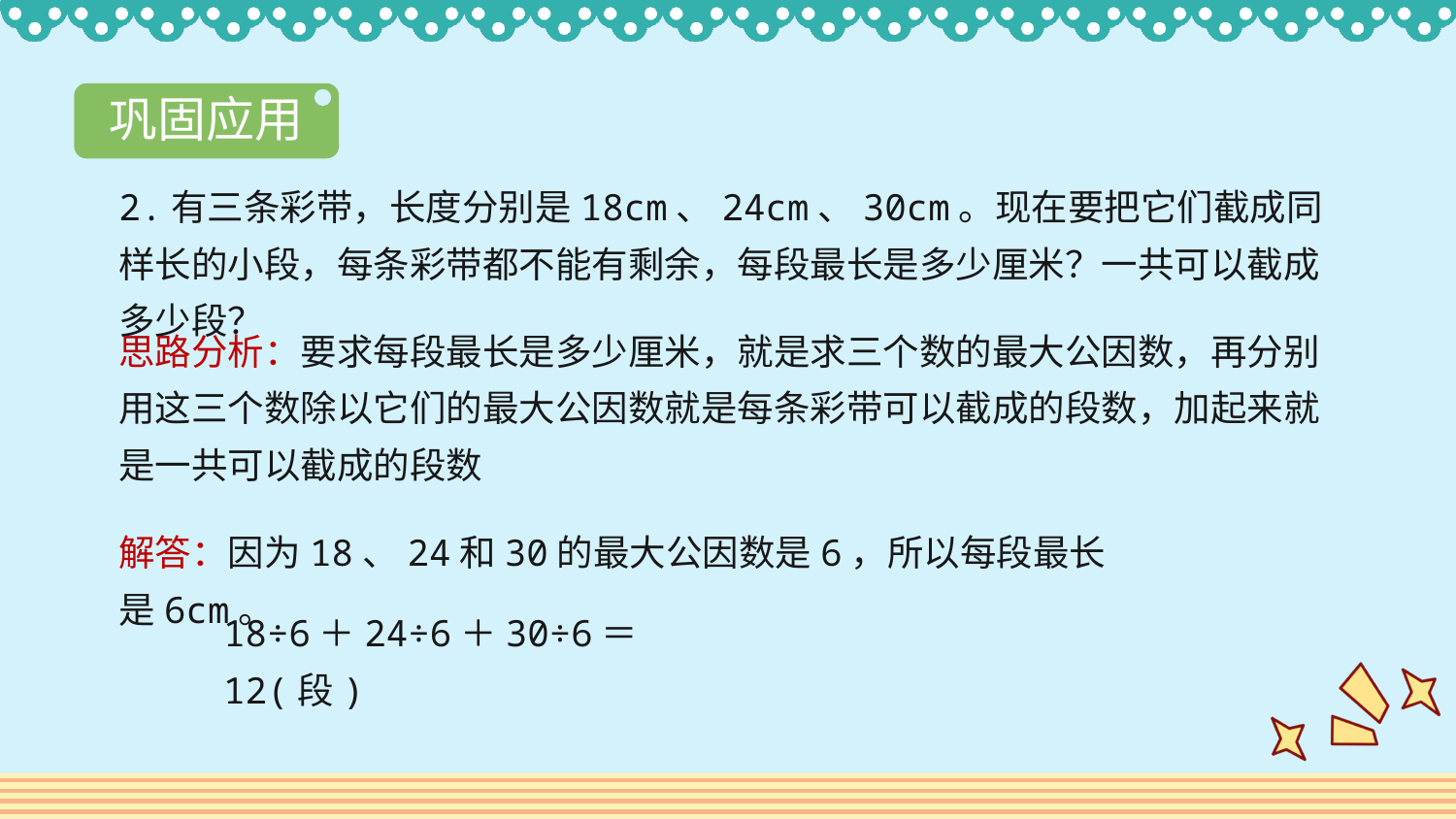

巩固应用

2.有三条彩带，长度分别是18cm、24cm、30cm。现在要把它们截成同样长的小段，每条彩带都不能有剩余，每段最长是多少厘米？一共可以截成多少段？
思路分析：要求每段最长是多少厘米，就是求三个数的最大公因数，再分别用这三个数除以它们的最大公因数就是每条彩带可以截成的段数，加起来就是一共可以截成的段数
解答：因为18、24和30的最大公因数是6，所以每段最长是6cm。
18÷6＋24÷6＋30÷6＝12(段)